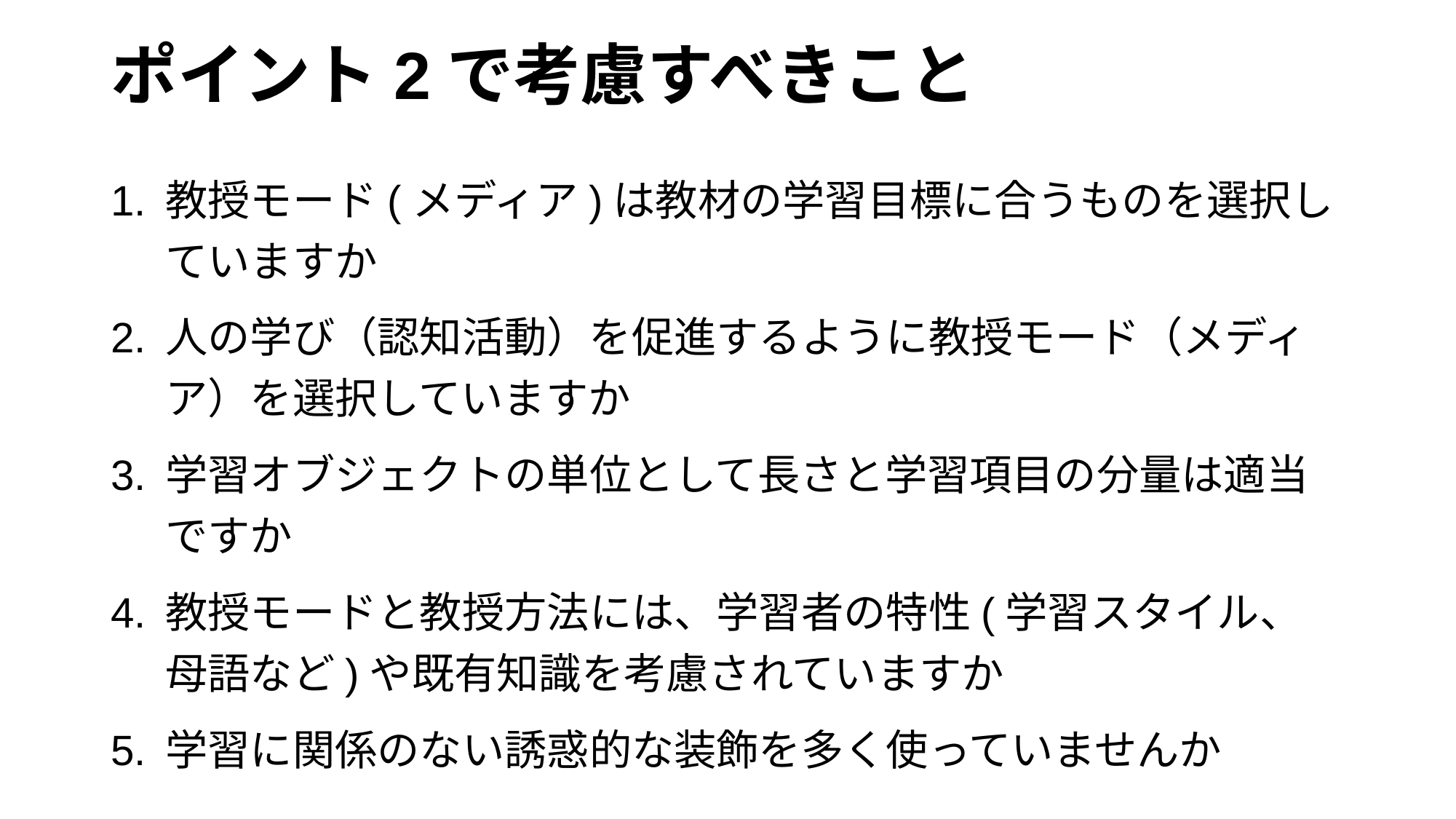

# ポイント2で考慮すべきこと
教授モード(メディア)は教材の学習目標に合うものを選択していますか
人の学び（認知活動）を促進するように教授モード（メディア）を選択していますか
学習オブジェクトの単位として長さと学習項目の分量は適当ですか
教授モードと教授方法には、学習者の特性(学習スタイル、母語など)や既有知識を考慮されていますか
学習に関係のない誘惑的な装飾を多く使っていませんか